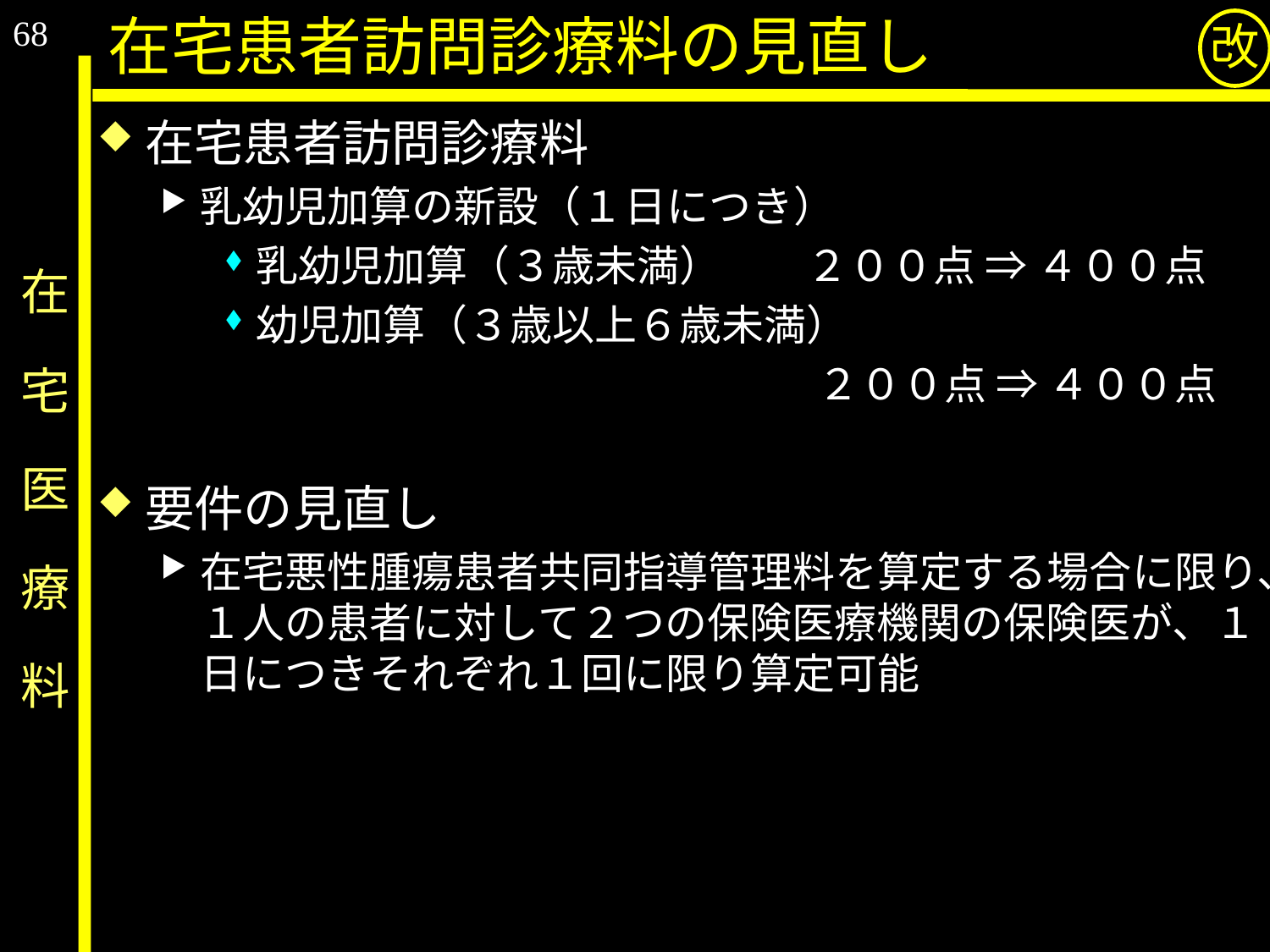

68
在宅患者訪問診療料の見直し
改

在宅患者訪問診療料
乳幼児加算の新設（１日につき）
乳幼児加算（３歳未満）　　２００点 ⇒ ４００点
幼児加算（３歳以上６歳未満）
　　　　　　　　　　　　　　２００点 ⇒ ４００点

要件の見直し
在宅悪性腫瘍患者共同指導管理料を算定する場合に限り、１人の患者に対して２つの保険医療機関の保険医が、１日につきそれぞれ１回に限り算定可能

# 在　宅　医　療　料